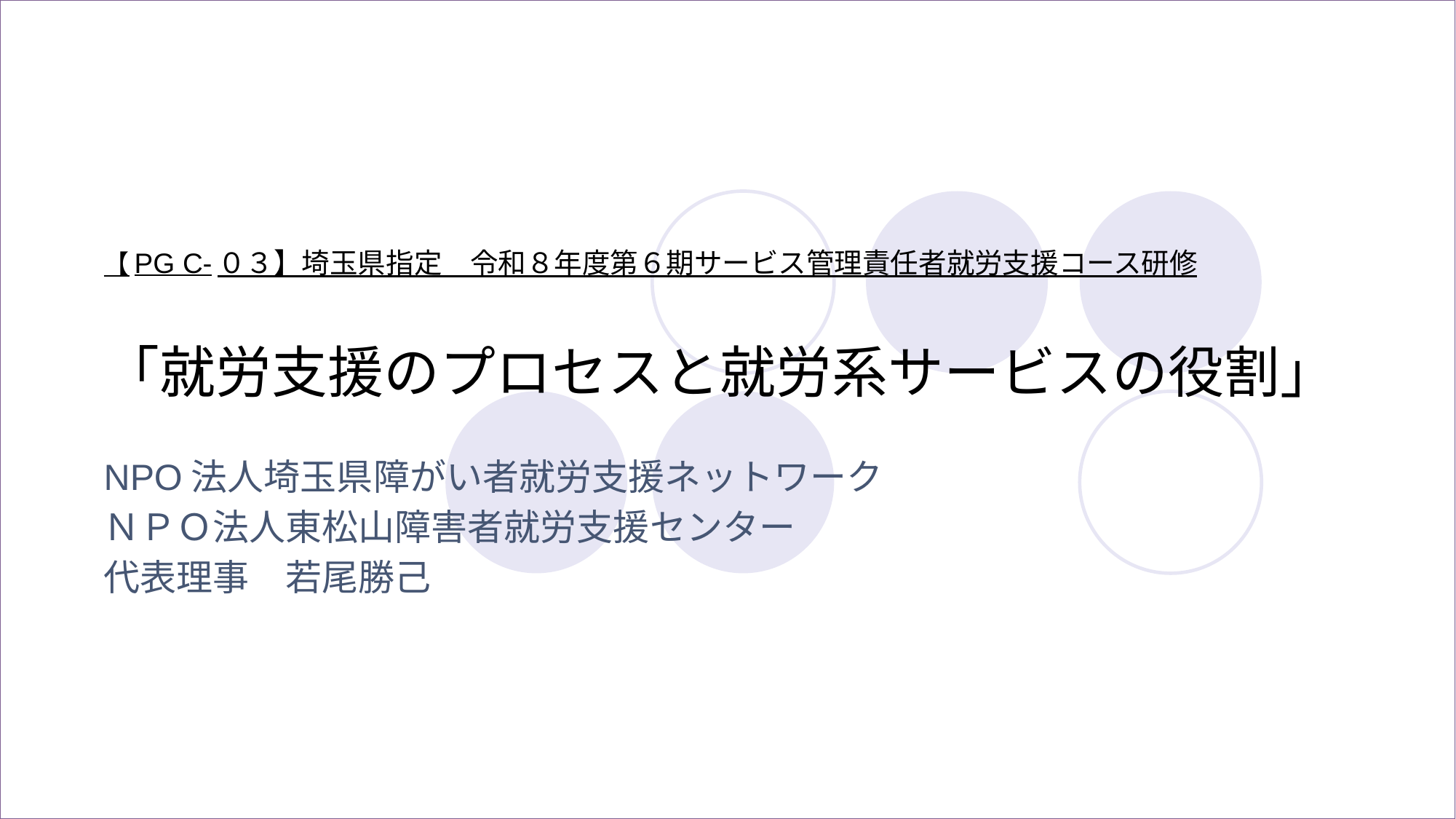

# 【PG C-０３】埼玉県指定　令和８年度第６期サービス管理責任者就労支援コース研修 「就労支援のプロセスと就労系サービスの役割」
NPO法人埼玉県障がい者就労支援ネットワーク
ＮＰＯ法人東松山障害者就労支援センター
代表理事　若尾勝己